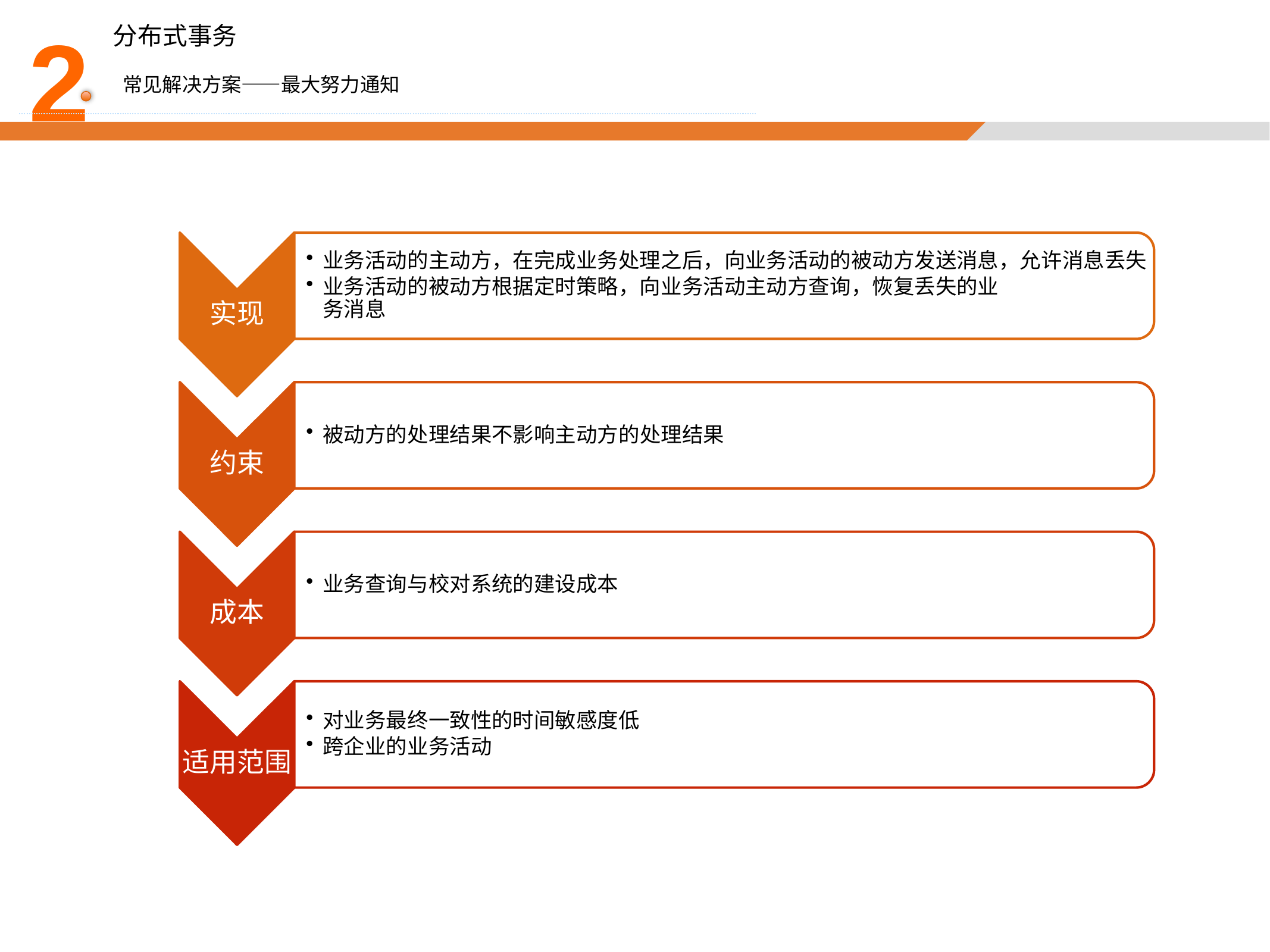

2
分布式事务

常见解决方案——最大努力通知
实现
业务活动的主动方，在完成业务处理之后，向业务活动的被动方发送消息，允许消息丢失
业务活动的被动方根据定时策略，向业务活动主动方查询，恢复丢失的业
务消息
约束
被动方的处理结果不影响主动方的处理结果
成本
业务查询与校对系统的建设成本
适用范围
对业务最终一致性的时间敏感度低
跨企业的业务活动